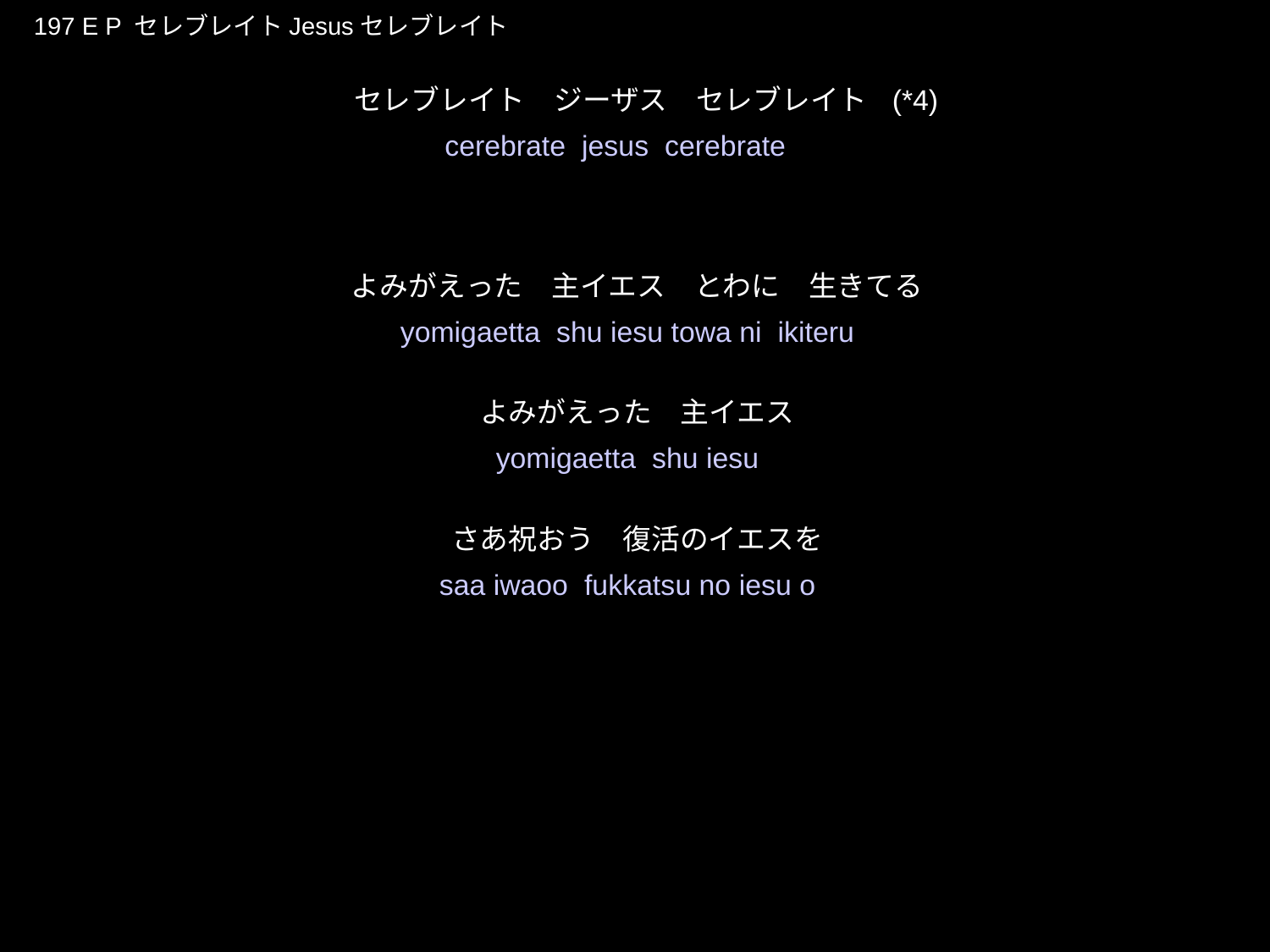

せれぶれいとじーざす
★P
197 E P セレブレイトJesusセレブレイト
 セレブレイト　ジーザス　セレブレイト  (*4)
よみがえった　主イエス　とわに　生きてる
よみがえった　主イエス
さあ祝おう　復活のイエスを
★５
cerebrate  jesus  cerebrate
yomigaetta  shu iesu towa ni  ikiteru
yomigaetta  shu iesu
saa iwaoo  fukkatsu no iesu o